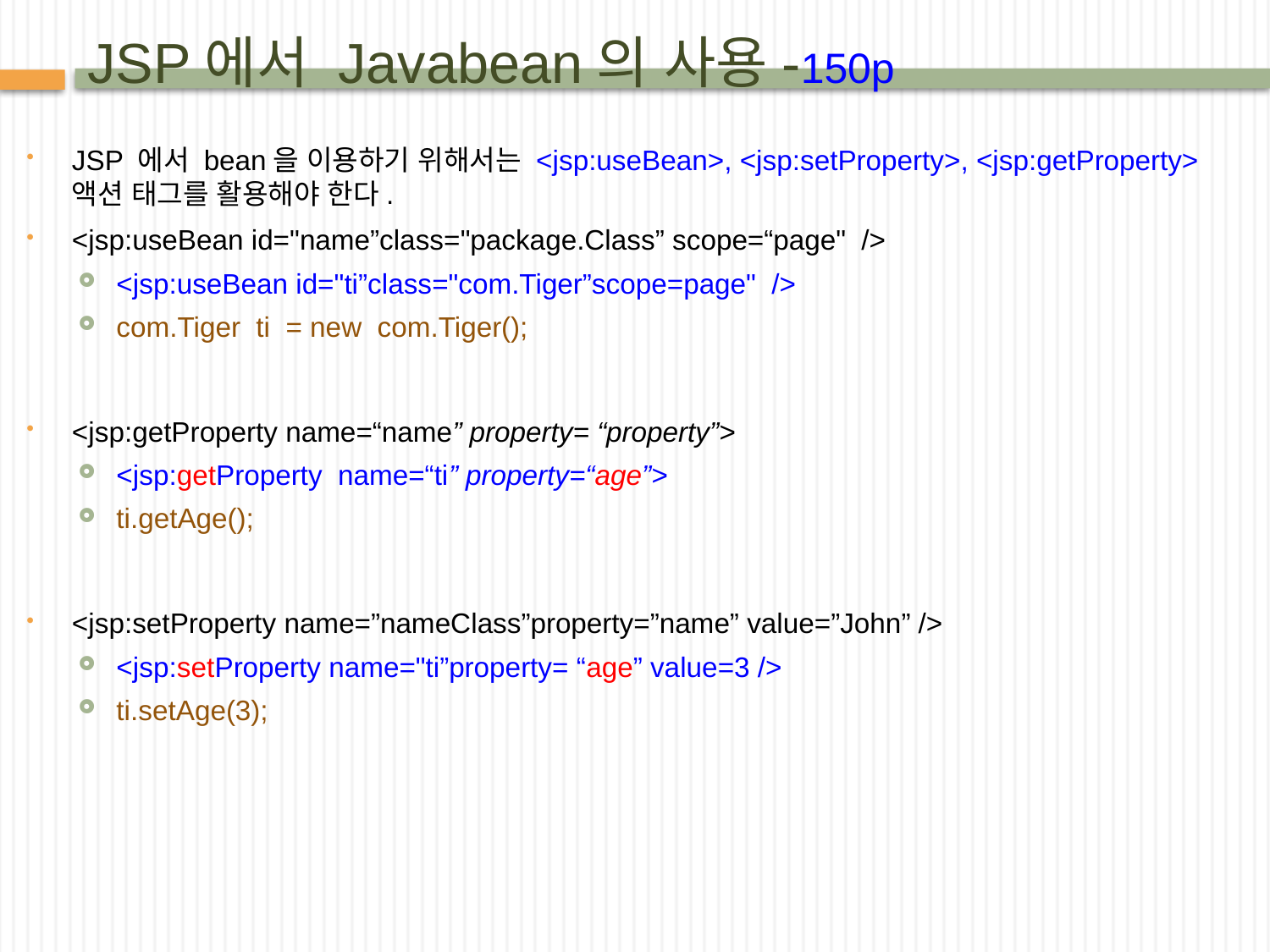

# JSP에서 Javabean의 사용-150p
JSP 에서 bean을 이용하기 위해서는 <jsp:useBean>, <jsp:setProperty>, <jsp:getProperty> 액션 태그를 활용해야 한다.
<jsp:useBean id="name”class="package.Class” scope=“page"  />
<jsp:useBean id="ti”class="com.Tiger”scope=page"  />
com.Tiger  ti  = new  com.Tiger();

<jsp:getProperty name=“name” property= “property”>
<jsp:getProperty  name=“ti” property=“age”>
ti.getAge();

<jsp:setProperty name=”nameClass”property=”name” value=”John” />
<jsp:setProperty name="ti”property= “age” value=3 />
ti.setAge(3);